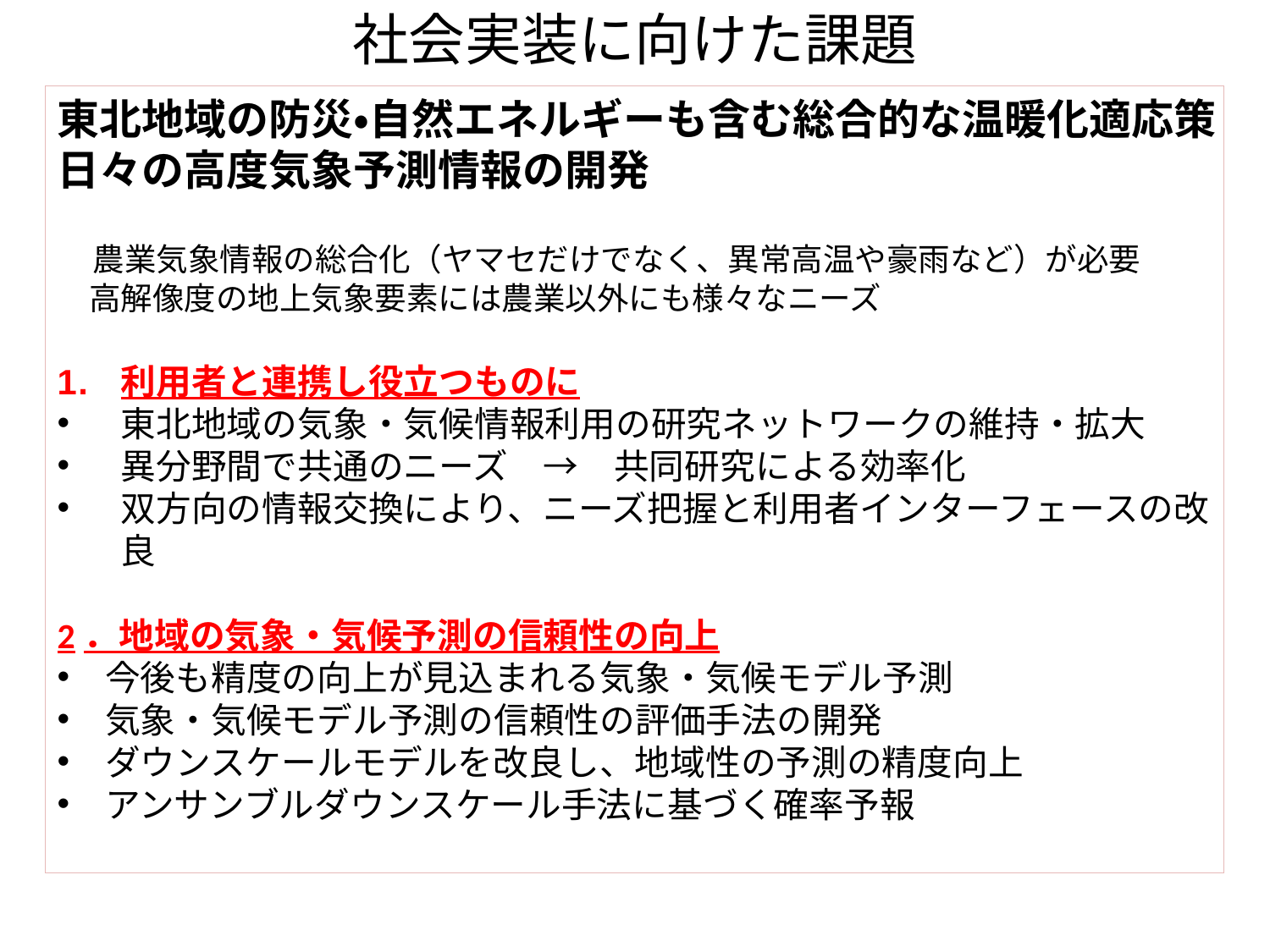

社会実装に向けた課題
東北地域の防災・自然エネルギーも含む総合的な温暖化適応策
日々の高度気象予測情報の開発

　農業気象情報の総合化（ヤマセだけでなく、異常高温や豪雨など）が必要
　高解像度の地上気象要素には農業以外にも様々なニーズ

利用者と連携し役立つものに
東北地域の気象・気候情報利用の研究ネットワークの維持・拡大
異分野間で共通のニーズ　→　共同研究による効率化
双方向の情報交換により、ニーズ把握と利用者インターフェースの改良

2．地域の気象・気候予測の信頼性の向上
今後も精度の向上が見込まれる気象・気候モデル予測
気象・気候モデル予測の信頼性の評価手法の開発
ダウンスケールモデルを改良し、地域性の予測の精度向上
アンサンブルダウンスケール手法に基づく確率予報